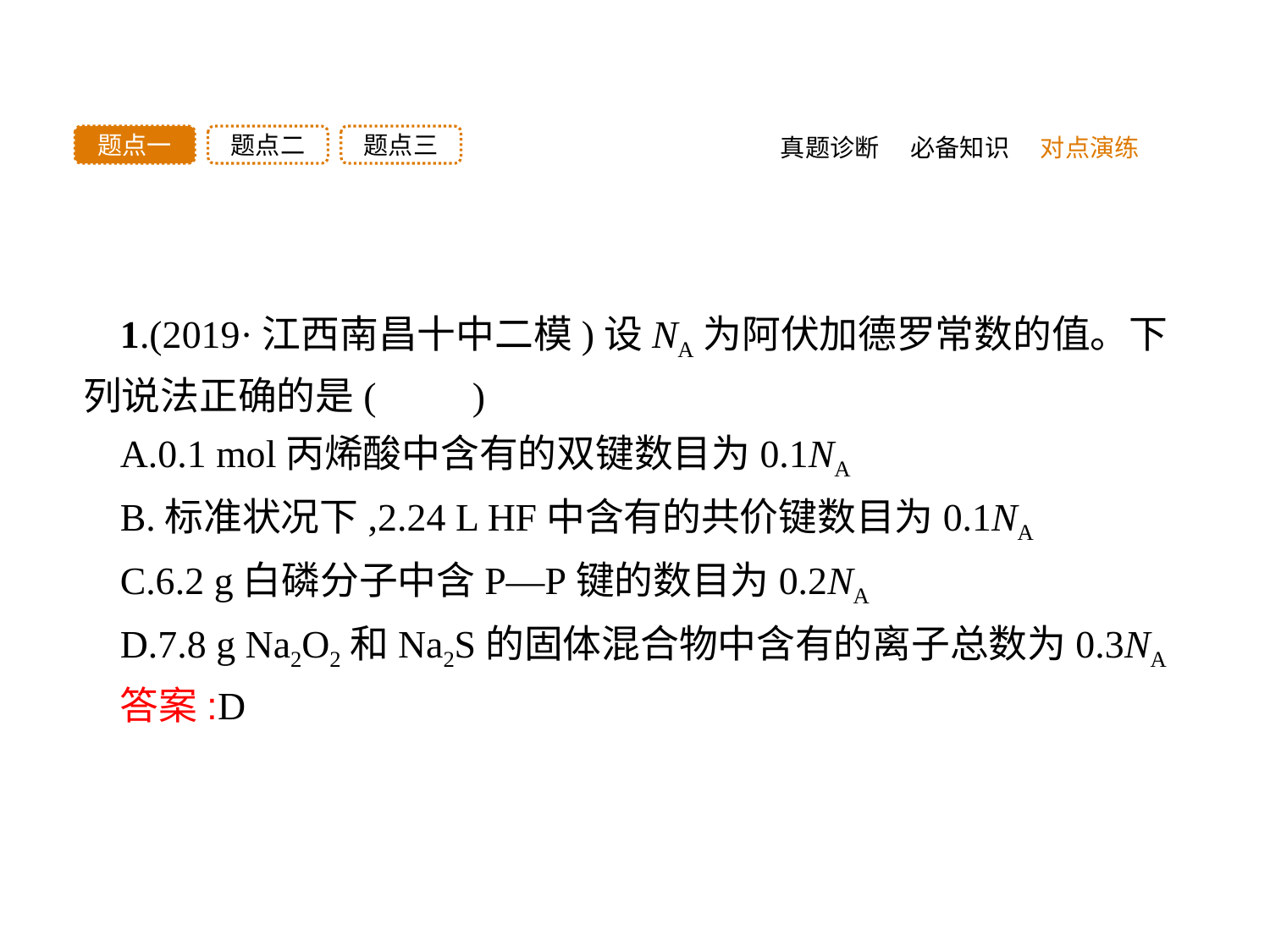

题点三
题点二
题点一
真题诊断
必备知识
对点演练
1.(2019·江西南昌十中二模)设NA为阿伏加德罗常数的值。下列说法正确的是(　　)
A.0.1 mol丙烯酸中含有的双键数目为0.1NA
B.标准状况下,2.24 L HF中含有的共价键数目为0.1NA
C.6.2 g白磷分子中含P—P键的数目为0.2NA
D.7.8 g Na2O2和Na2S的固体混合物中含有的离子总数为0.3NA
答案:D